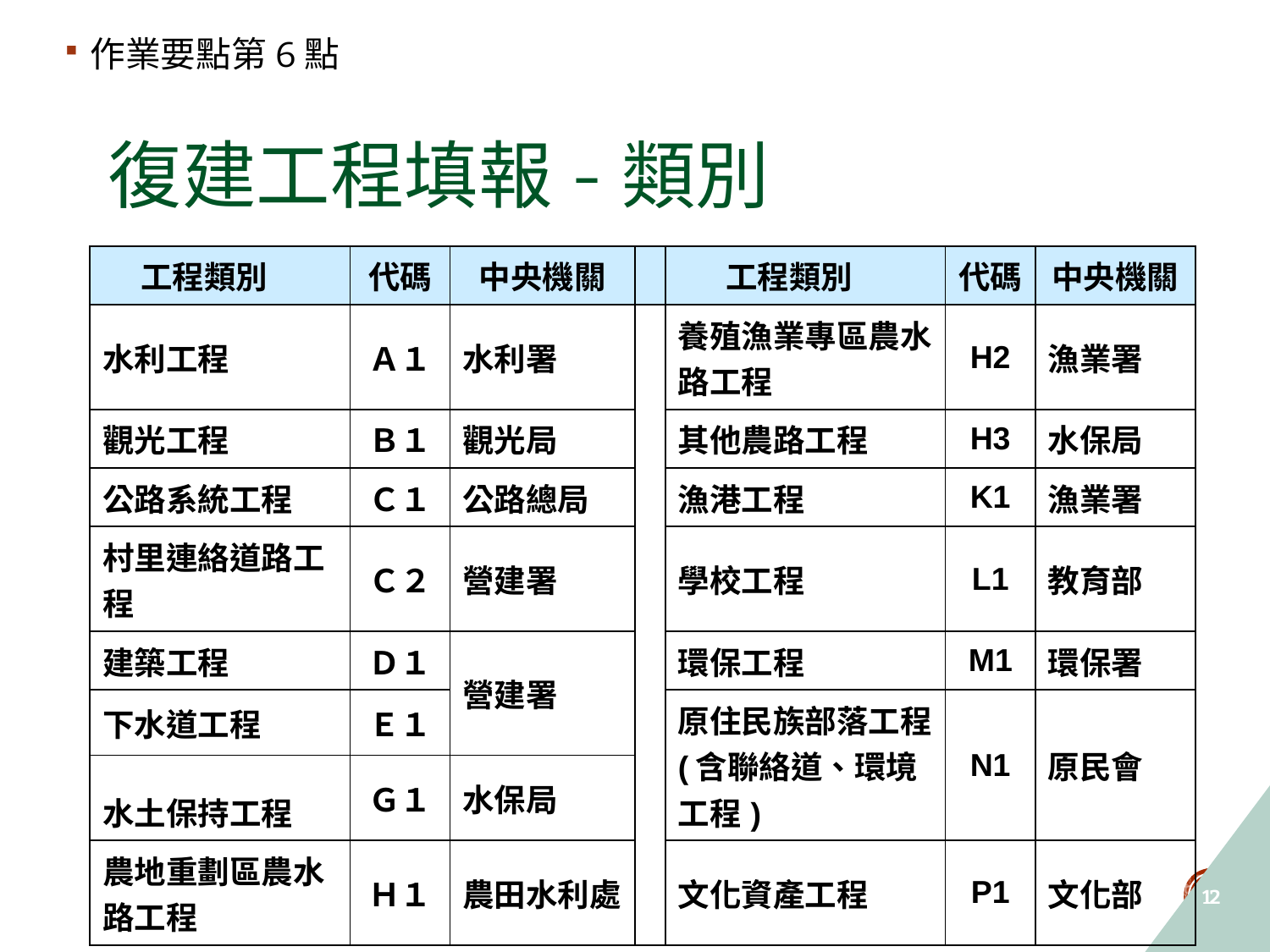

作業要點第6點

# 復建工程填報-類別
| 工程類別 | 代碼 | 中央機關 |  | 工程類別 | 代碼 | 中央機關 |
| --- | --- | --- | --- | --- | --- | --- |
| 水利工程 | Ａ１ | 水利署 |  | 養殖漁業專區農水路工程 | H2 | 漁業署 |
| 觀光工程 | Ｂ１ | 觀光局 |  | 其他農路工程 | H3 | 水保局 |
| 公路系統工程 | Ｃ１ | 公路總局 |  | 漁港工程 | K1 | 漁業署 |
| 村里連絡道路工程 | Ｃ２ | 營建署 |  | 學校工程 | L1 | 教育部 |
| 建築工程 | Ｄ１ | 營建署 |  | 環保工程 | M1 | 環保署 |
| 下水道工程 | Ｅ１ |  |  | 原住民族部落工程(含聯絡道、環境工程) | N1 | 原民會 |
| 水土保持工程 | Ｇ１ | 水保局 |  |  |  |  |
| 農地重劃區農水路工程 | Ｈ１ | 農田水利處 |  | 文化資產工程 | P1 | 文化部 |

12